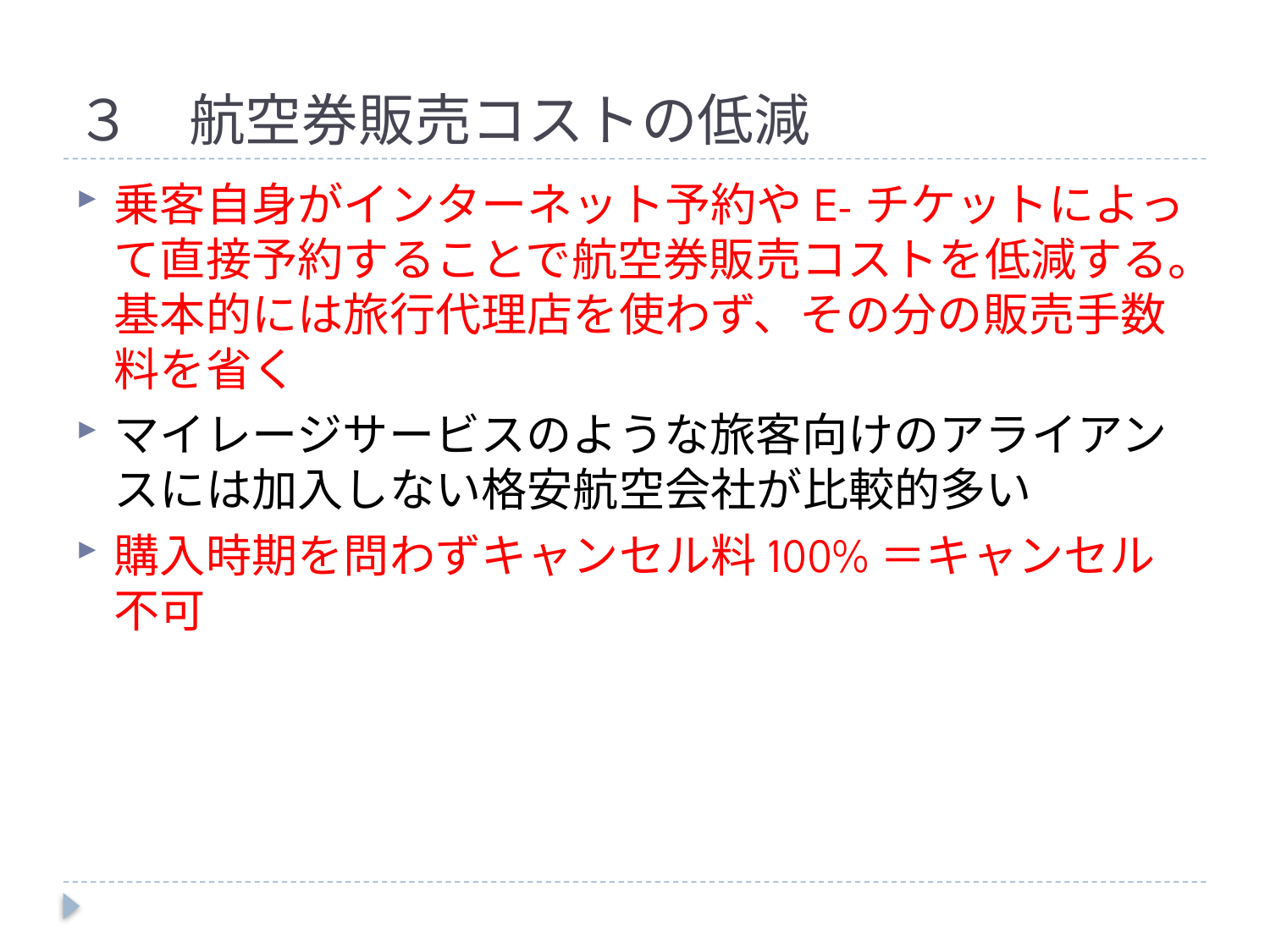

# ３　航空券販売コストの低減
乗客自身がインターネット予約やE-チケットによって直接予約することで航空券販売コストを低減する。基本的には旅行代理店を使わず、その分の販売手数料を省く
マイレージサービスのような旅客向けのアライアンスには加入しない格安航空会社が比較的多い
購入時期を問わずキャンセル料100%＝キャンセル不可